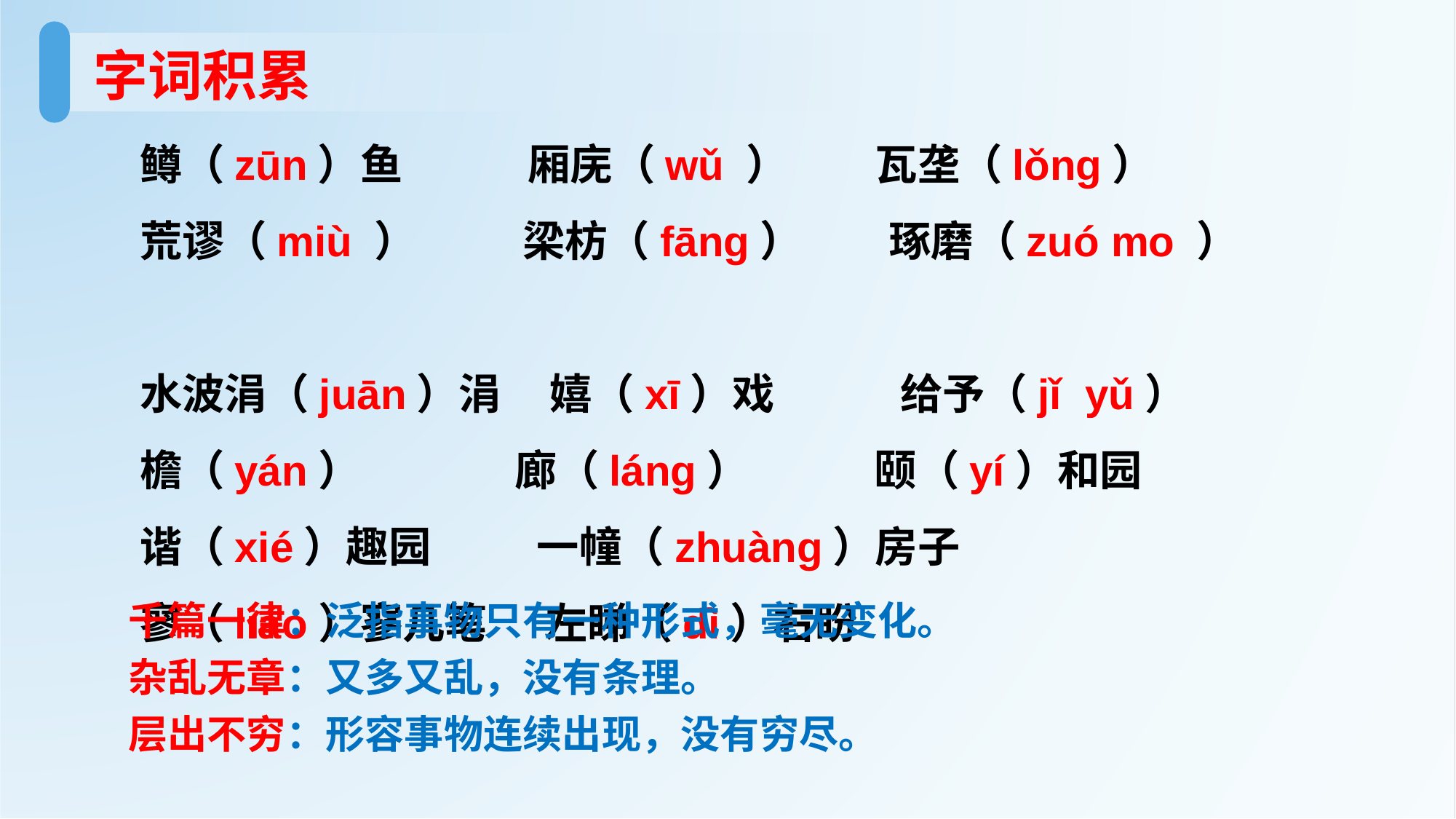

字词积累
鳟（zūn）鱼             厢庑（wǔ ）         瓦垄（lǒng）
荒谬（miù ）           梁枋（fāng）         琢磨（zuó mo ）
水波涓（juān）涓     嬉（xī）戏             给予（jǐ  yǔ）
檐（yán）                廊（láng）             颐（yí）和园            谐（xié）趣园           一幢（zhuàng）房子
寥（liáo）寥几笔      左睇（dì）右盼
千篇一律：泛指事物只有一种形式，毫无变化。
杂乱无章：又多又乱，没有条理。
层出不穷：形容事物连续出现，没有穷尽。